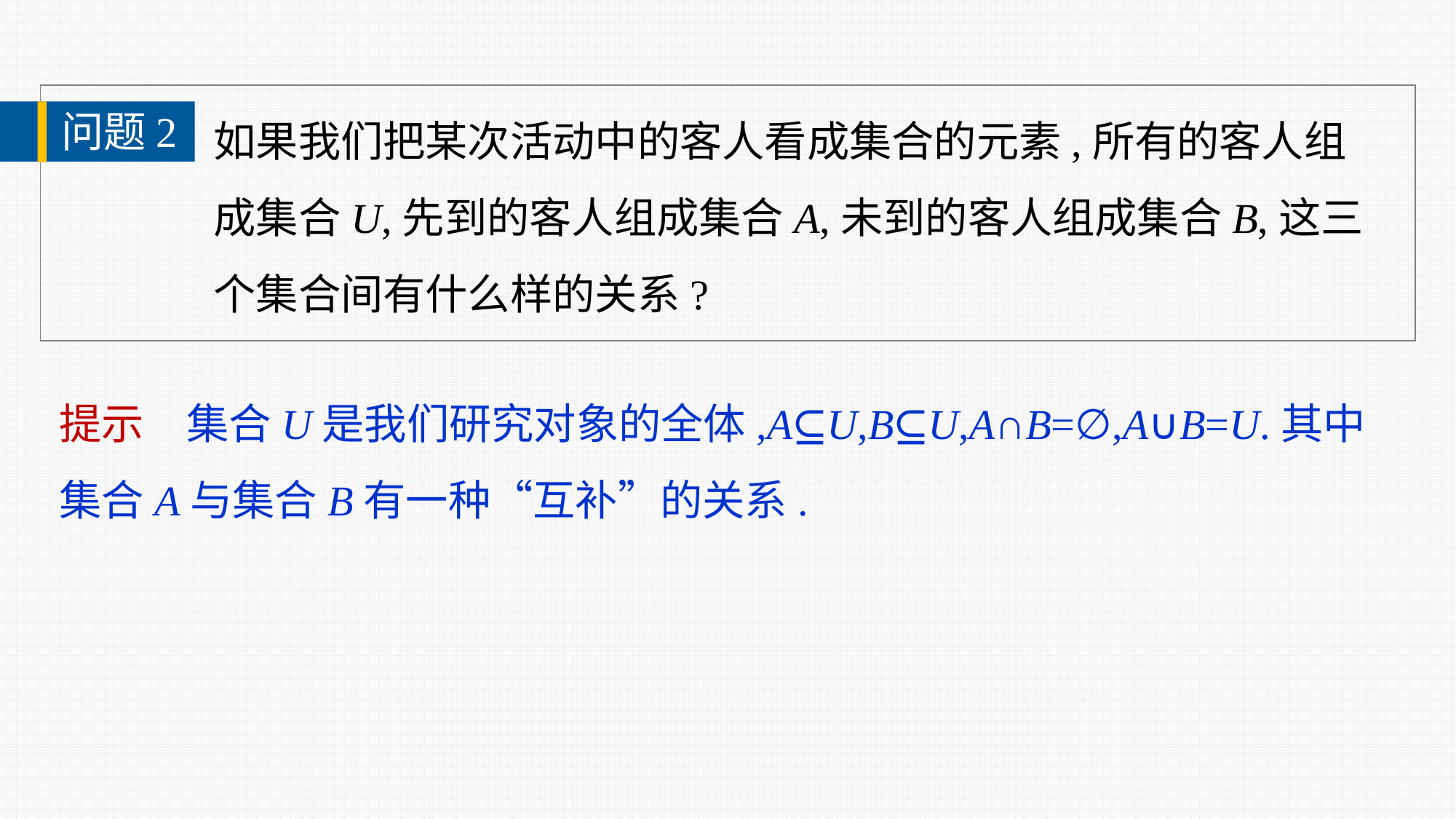

如果我们把某次活动中的客人看成集合的元素,所有的客人组成集合U,先到的客人组成集合A,未到的客人组成集合B,这三个集合间有什么样的关系?

问题2

提示　集合U是我们研究对象的全体,A⊆U,B⊆U,A∩B=∅,A∪B=U.其中集合A与集合B有一种“互补”的关系.